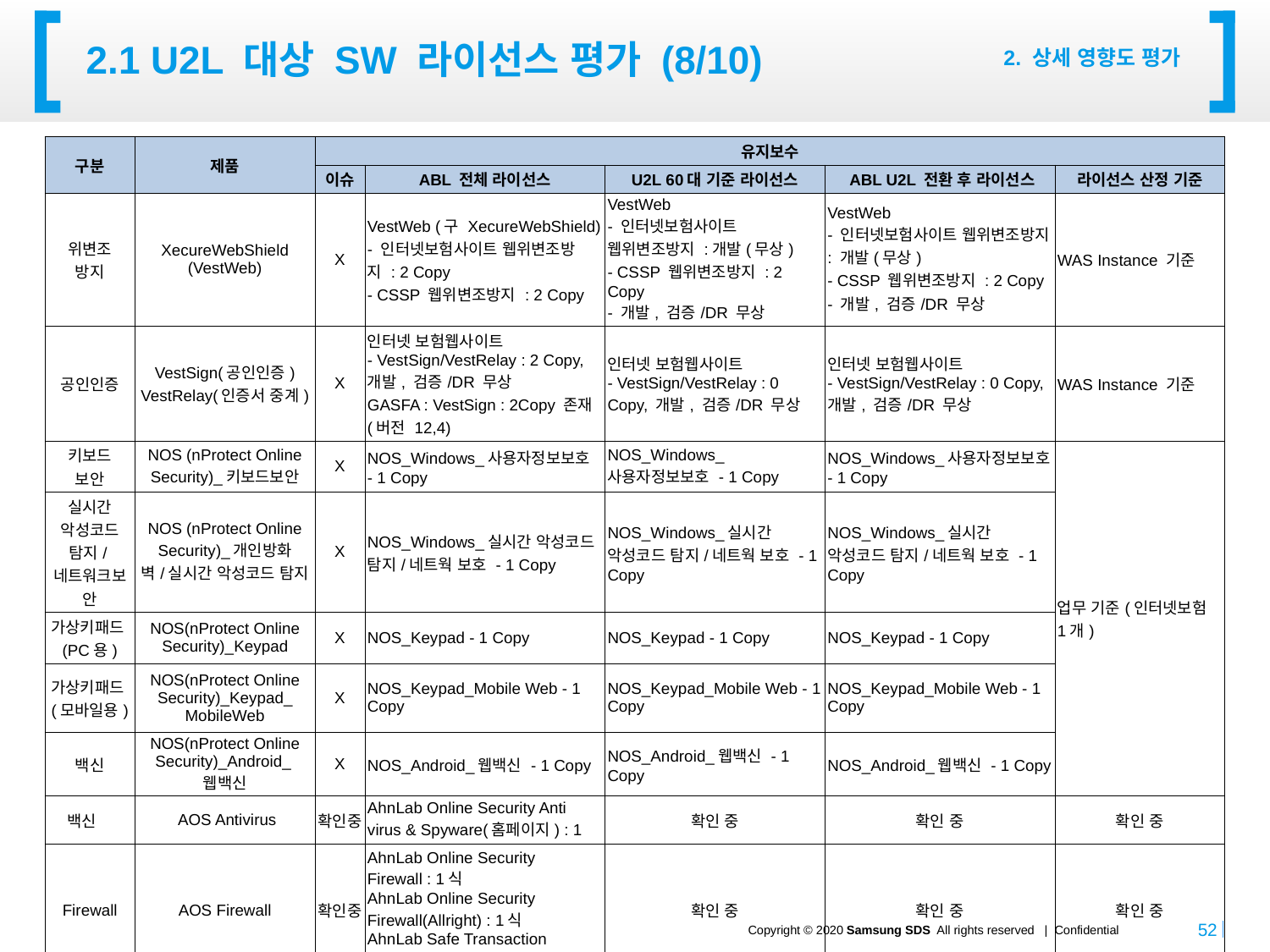

# 2.1 U2L 대상 SW 라이선스 평가 (8/10)
2. 상세 영향도 평가
| 구분 | 제품 | 유지보수 |  |  |  |  |
| --- | --- | --- | --- | --- | --- | --- |
|  |  | 이슈 | ABL 전체 라이선스 | U2L 60대 기준 라이선스 | ABL U2L 전환 후 라이선스 | 라이선스 산정 기준 |
| 위변조 방지 | XecureWebShield (VestWeb) | X | VestWeb (구 XecureWebShield) - 인터넷보험사이트 웹위변조방지 : 2 Copy - CSSP 웹위변조방지 : 2 Copy | VestWeb - 인터넷보험사이트 웹위변조방지 :개발(무상) - CSSP 웹위변조방지 : 2 Copy - 개발, 검증/DR 무상 | VestWeb - 인터넷보험사이트 웹위변조방지 : 개발(무상) - CSSP 웹위변조방지 : 2 Copy - 개발, 검증/DR 무상 | WAS Instance 기준 |
| 공인인증 | VestSign(공인인증) VestRelay(인증서 중계) | X | 인터넷 보험웹사이트 - VestSign/VestRelay : 2 Copy, 개발, 검증/DR 무상 GASFA : VestSign : 2Copy 존재(버전 12,4) | 인터넷 보험웹사이트 - VestSign/VestRelay : 0 Copy, 개발, 검증/DR 무상 | 인터넷 보험웹사이트 - VestSign/VestRelay : 0 Copy, 개발, 검증/DR 무상 | WAS Instance 기준 |
| 키보드 보안 | NOS (nProtect Online Security)\_키보드보안 | X | NOS\_Windows\_사용자정보보호 - 1 Copy | NOS\_Windows\_사용자정보보호 - 1 Copy | NOS\_Windows\_사용자정보보호 - 1 Copy | 업무 기준(인터넷보험 1개) |
| 실시간 악성코드 탐지/네트워크보안 | NOS (nProtect Online Security)\_개인방화벽/실시간 악성코드 탐지 | X | NOS\_Windows\_실시간 악성코드 탐지/네트웍 보호 - 1 Copy | NOS\_Windows\_실시간 악성코드 탐지/네트웍 보호 - 1 Copy | NOS\_Windows\_실시간 악성코드 탐지/네트웍 보호 - 1 Copy |  |
| 가상키패드(PC용) | NOS(nProtect Online Security)\_Keypad | X | NOS\_Keypad - 1 Copy | NOS\_Keypad - 1 Copy | NOS\_Keypad - 1 Copy |  |
| 가상키패드(모바일용) | NOS(nProtect Online Security)\_Keypad\_ MobileWeb | X | NOS\_Keypad\_Mobile Web - 1 Copy | NOS\_Keypad\_Mobile Web - 1 Copy | NOS\_Keypad\_Mobile Web - 1 Copy |  |
| 백신 | NOS(nProtect Online Security)\_Android\_웹백신 | X | NOS\_Android\_웹백신 - 1 Copy | NOS\_Android\_웹백신 - 1 Copy | NOS\_Android\_웹백신 - 1 Copy |  |
| 백신 | AOS Antivirus | 확인중 | AhnLab Online Security Anti virus & Spyware(홈페이지) : 1 | 확인 중 | 확인 중 | 확인 중 |
| Firewall | AOS Firewall | 확인중 | AhnLab Online Security Firewall : 1식 AhnLab Online Security Firewall(Allright) : 1식 AhnLab Safe Transaction Firewall(CSSP) : 1식 | 확인 중 | 확인 중 | 확인 중 |